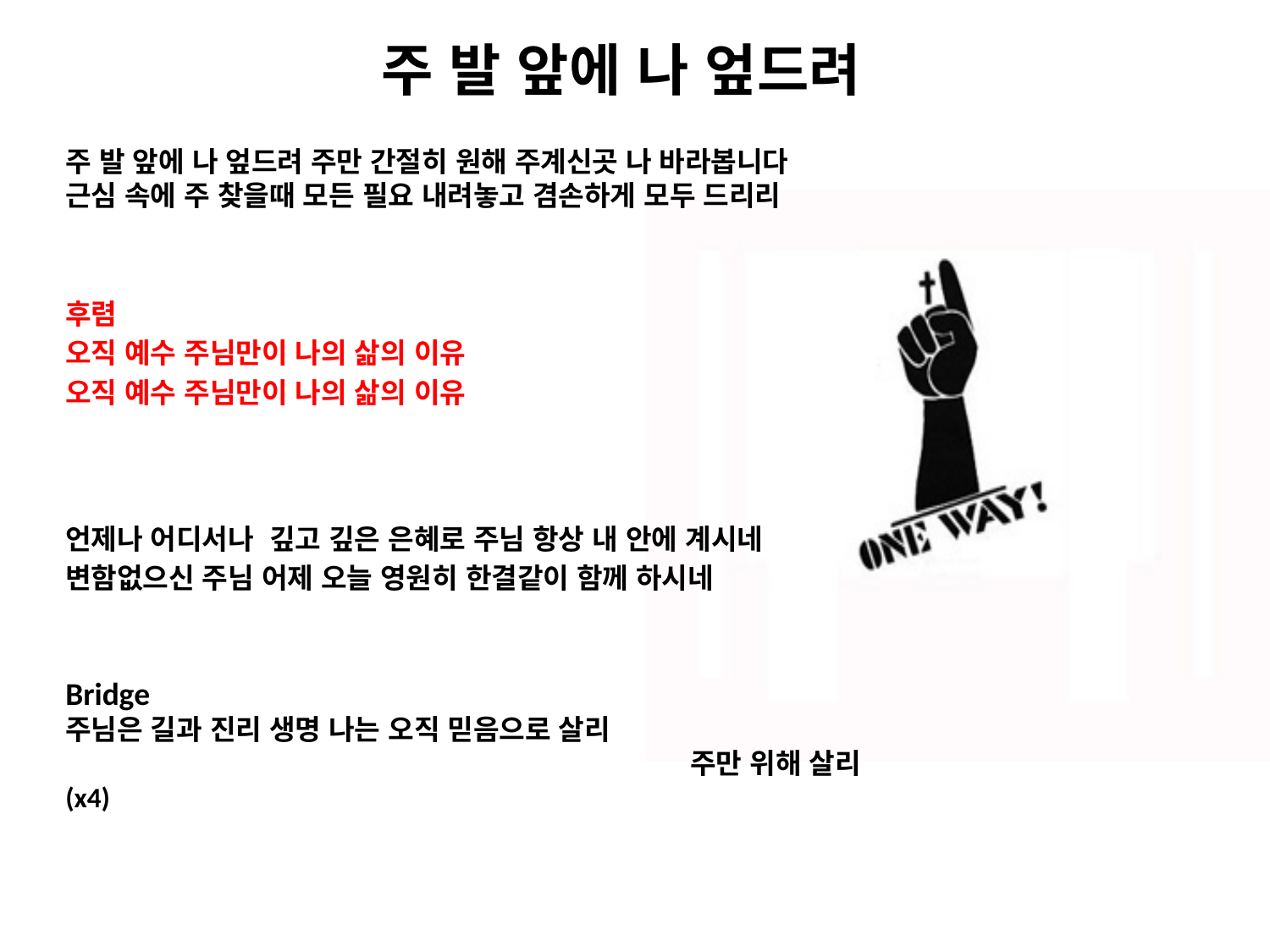

# 주 발 앞에 나 엎드려
주 발 앞에 나 엎드려 주만 간절히 원해 주계신곳 나 바라봅니다
근심 속에 주 찾을때 모든 필요 내려놓고 겸손하게 모두 드리리

후렴
오직 예수 주님만이 나의 삶의 이유
오직 예수 주님만이 나의 삶의 이유

언제나 어디서나  깊고 깊은 은혜로 주님 항상 내 안에 계시네
변함없으신 주님 어제 오늘 영원히 한결같이 함께 하시네

Bridge
주님은 길과 진리 생명 나는 오직 믿음으로 살리                                                                                                                 주만 위해 살리(x4)